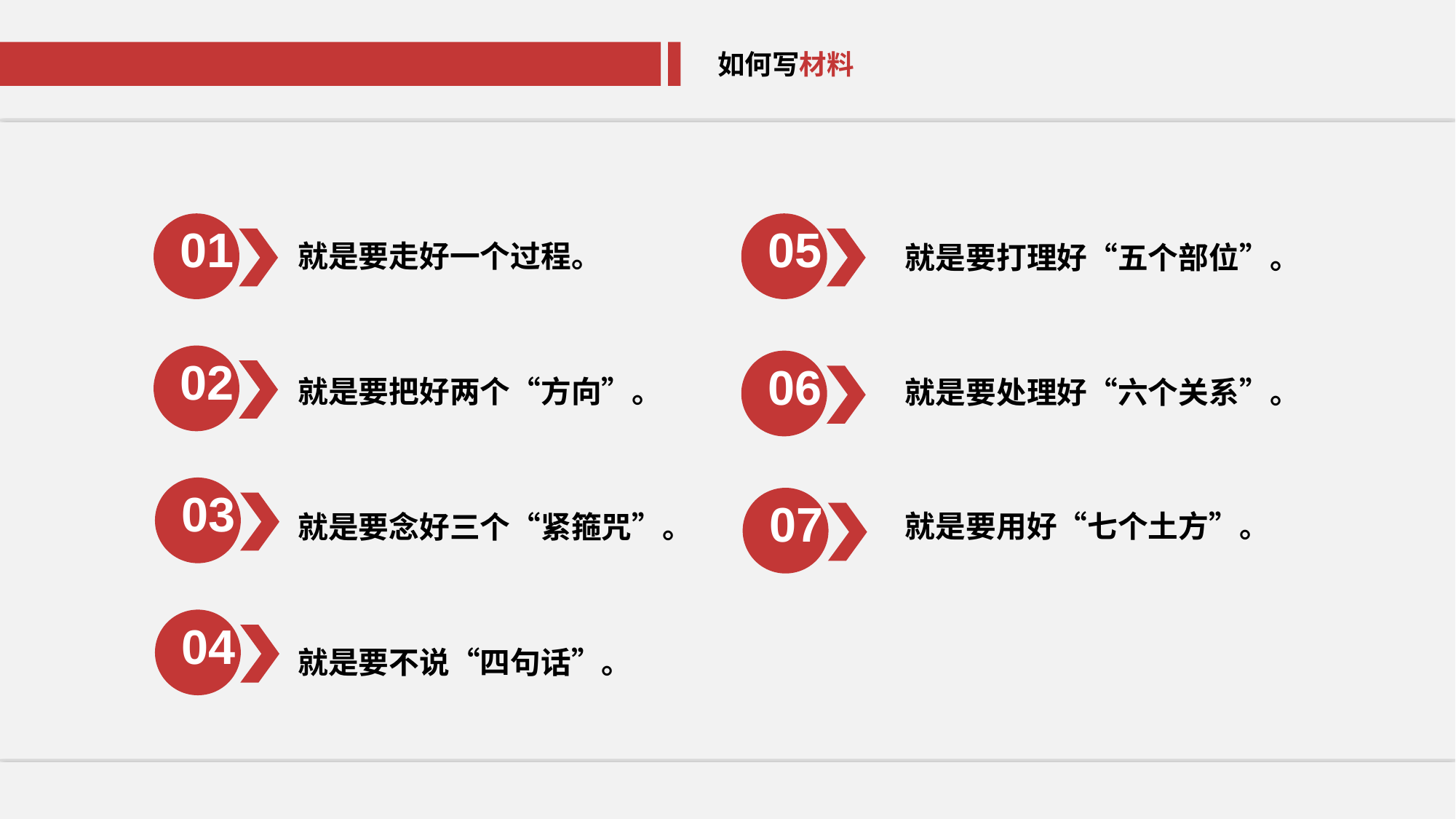

如何写材料
如何写材料

01

05

就是要走好一个过程。
就是要打理好“五个部位”。

02

06

就是要把好两个“方向”。
就是要处理好“六个关系”。

03

07

就是要用好“七个土方”。
就是要念好三个“紧箍咒”。

04

就是要不说“四句话”。